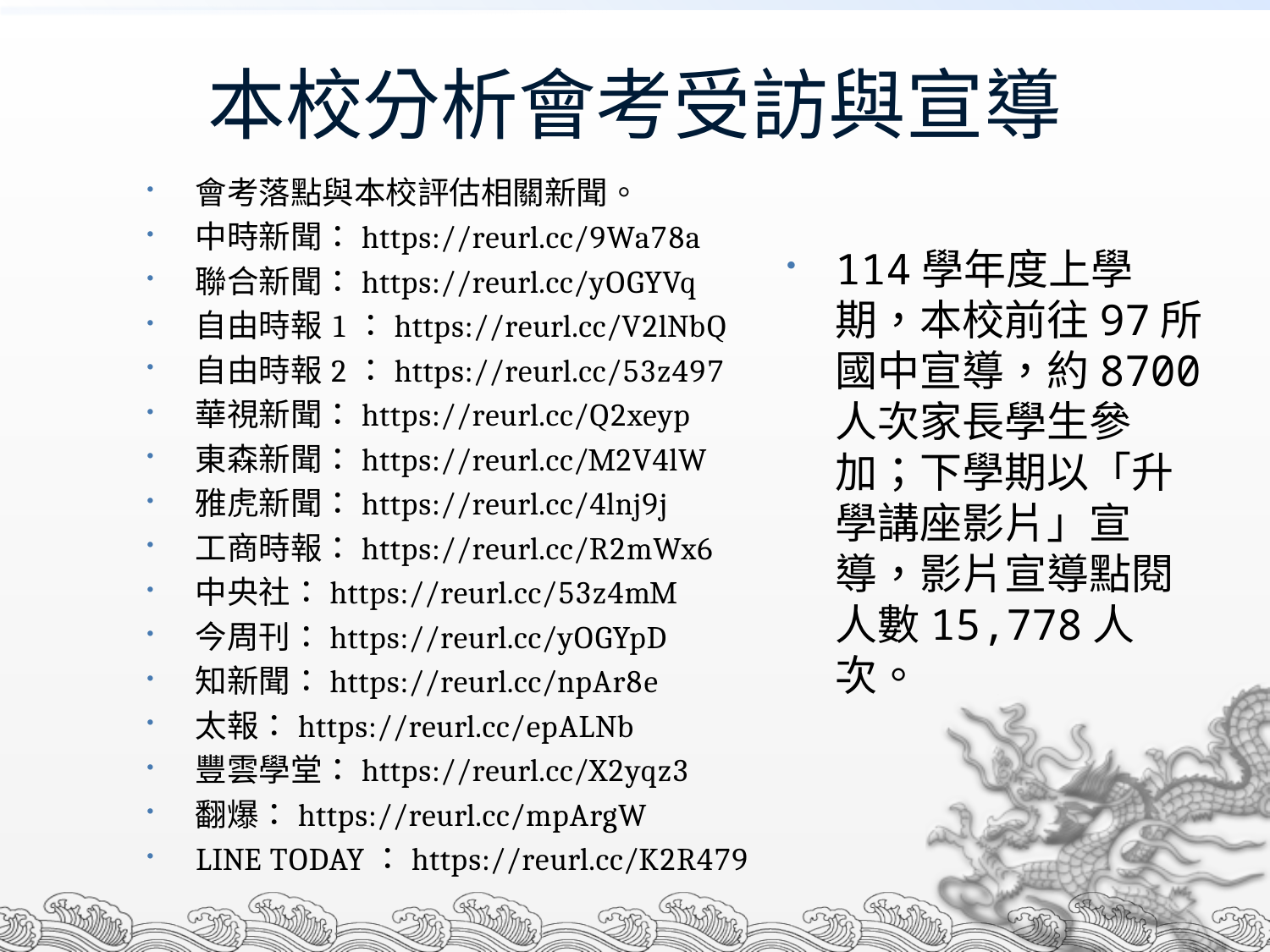

# 本校分析會考受訪與宣導
會考落點與本校評估相關新聞。
中時新聞：https://reurl.cc/9Wa78a
聯合新聞：https://reurl.cc/yOGYVq
自由時報1：https://reurl.cc/V2lNbQ
自由時報2：https://reurl.cc/53z497
華視新聞：https://reurl.cc/Q2xeyp
東森新聞：https://reurl.cc/M2V4lW
雅虎新聞：https://reurl.cc/4lnj9j
工商時報：https://reurl.cc/R2mWx6
中央社：https://reurl.cc/53z4mM
今周刊：https://reurl.cc/yOGYpD
知新聞：https://reurl.cc/npAr8e
太報：https://reurl.cc/epALNb
豐雲學堂：https://reurl.cc/X2yqz3
翻爆：https://reurl.cc/mpArgW
LINE TODAY：https://reurl.cc/K2R479
114學年度上學期，本校前往97所國中宣導，約8700人次家長學生參加；下學期以「升學講座影片」宣導，影片宣導點閱人數15,778人次。